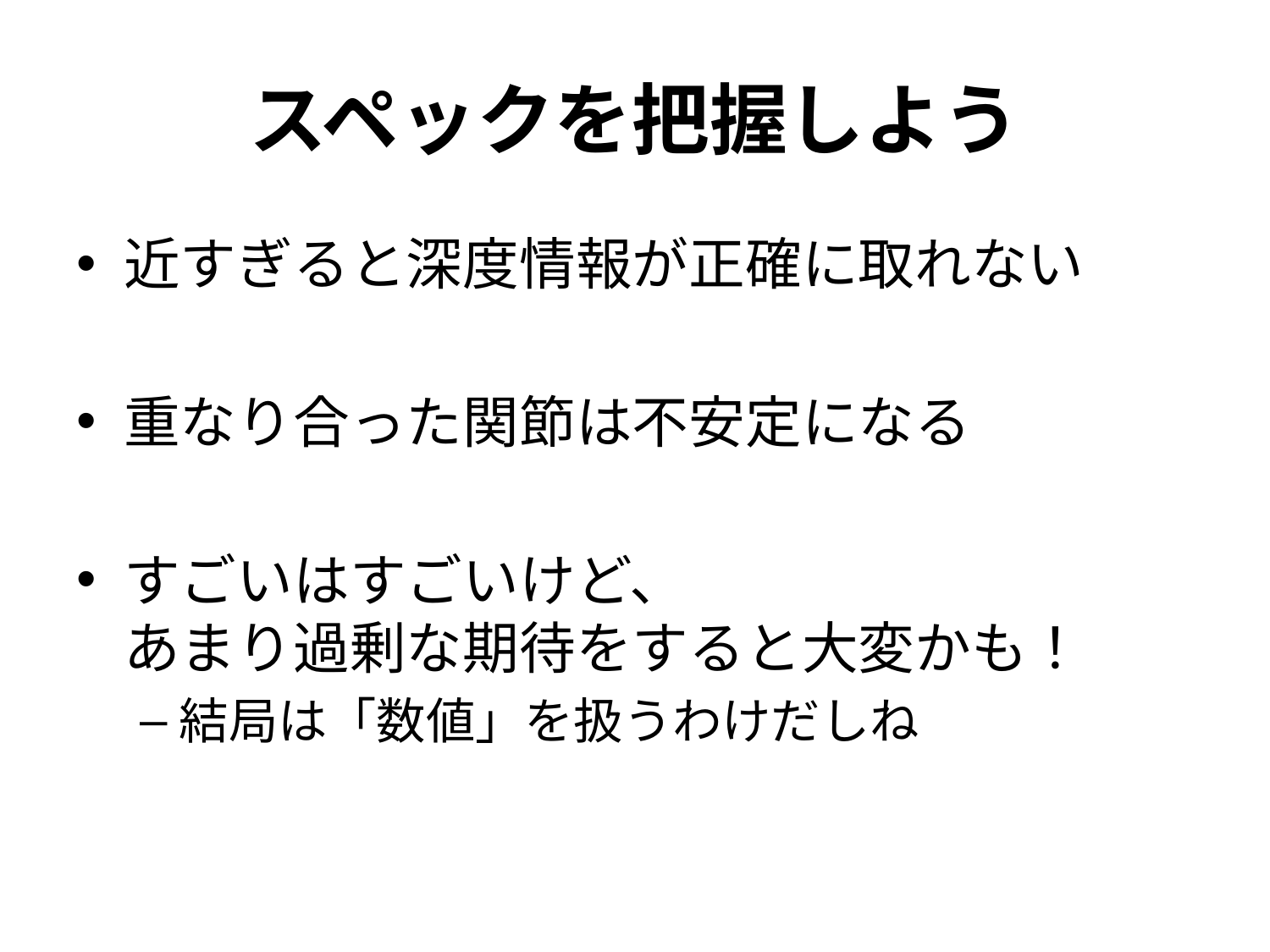

# スペックを把握しよう
近すぎると深度情報が正確に取れない

重なり合った関節は不安定になる

すごいはすごいけど、
あまり過剰な期待をすると大変かも！
結局は「数値」を扱うわけだしね